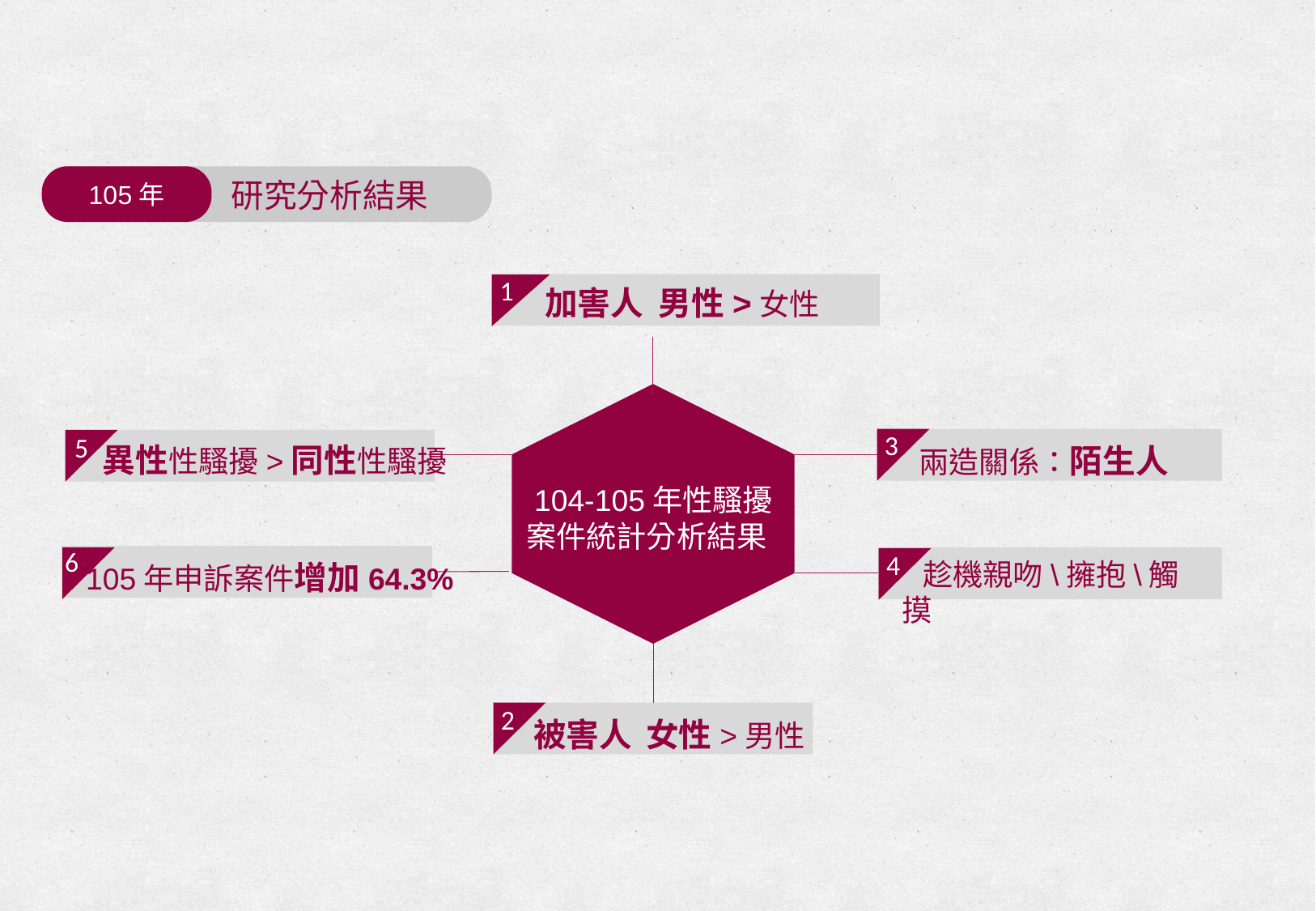

105年

研究分析結果
1

 加害人  男性>女性

3
5

 異性性騷擾>同性性騷擾
 兩造關係：陌生人
 104-105年性騷擾案件統計分析結果
6
4

  趁機親吻\擁抱\觸摸
 105年申訴案件增加64.3%
2

 被害人  女性>男性